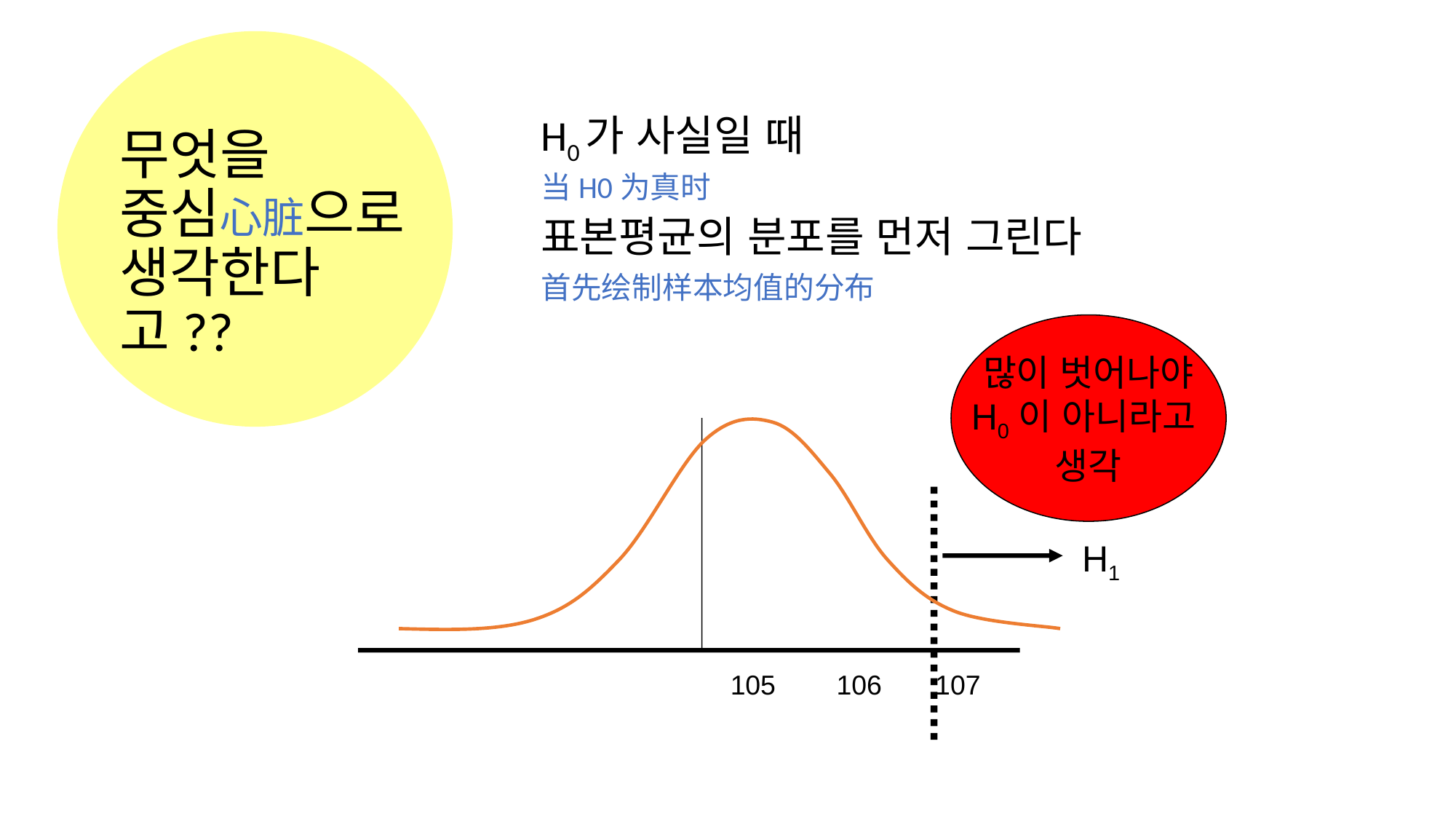

# 무엇을 중심心脏으로 생각한다고??
H0가 사실일 때
当H0为真时
표본평균의 분포를 먼저 그린다
首先绘制样本均值的分布
많이 벗어나야
H0이 아니라고
생각

H1

105        106       107